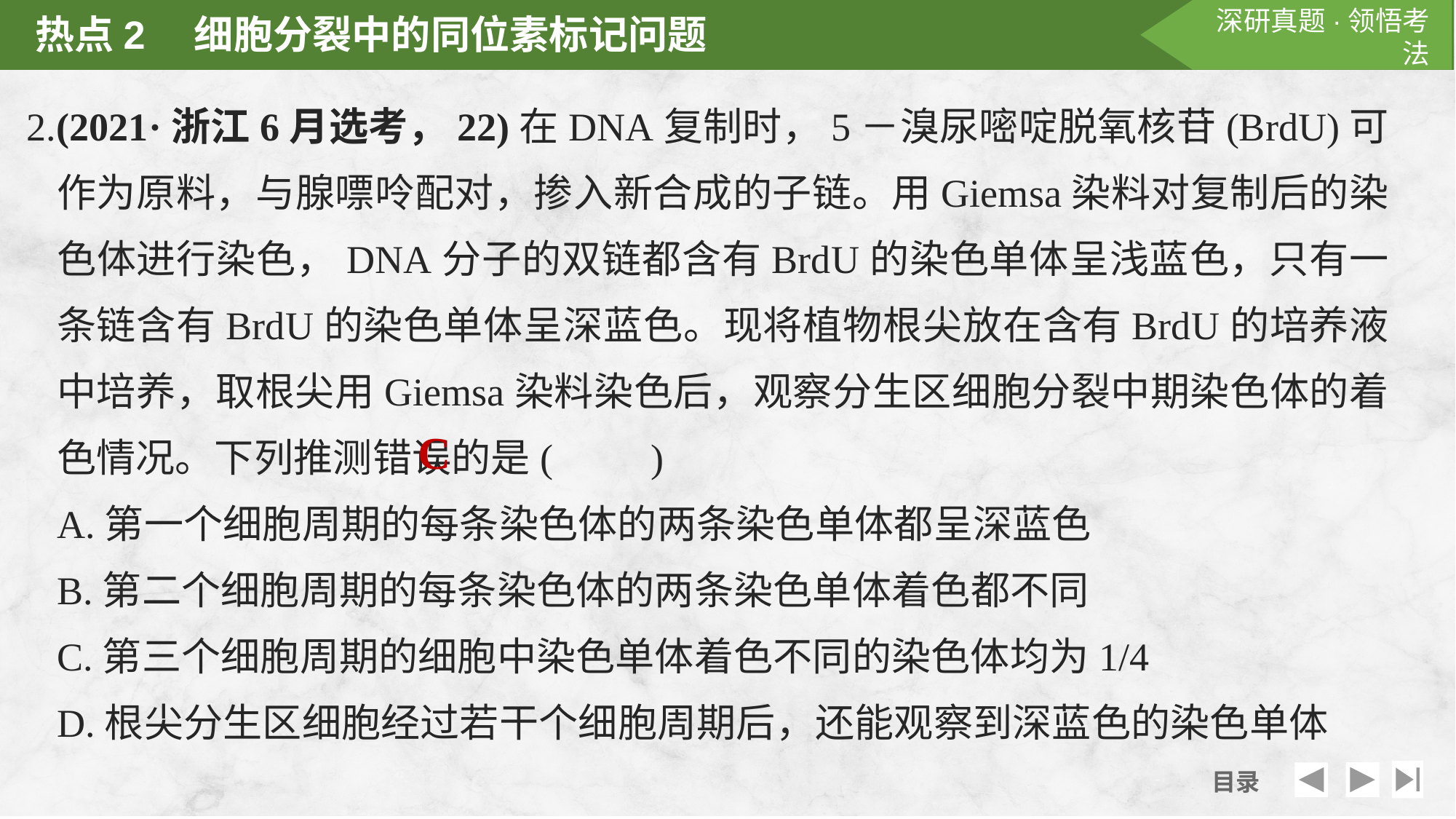

2.(2021·浙江6月选考，22)在DNA复制时，5－溴尿嘧啶脱氧核苷(BrdU)可作为原料，与腺嘌呤配对，掺入新合成的子链。用Giemsa染料对复制后的染色体进行染色，DNA分子的双链都含有BrdU的染色单体呈浅蓝色，只有一条链含有BrdU的染色单体呈深蓝色。现将植物根尖放在含有BrdU的培养液中培养，取根尖用Giemsa染料染色后，观察分生区细胞分裂中期染色体的着色情况。下列推测错误的是(　　)
A.第一个细胞周期的每条染色体的两条染色单体都呈深蓝色
B.第二个细胞周期的每条染色体的两条染色单体着色都不同
C.第三个细胞周期的细胞中染色单体着色不同的染色体均为1/4
D.根尖分生区细胞经过若干个细胞周期后，还能观察到深蓝色的染色单体
C